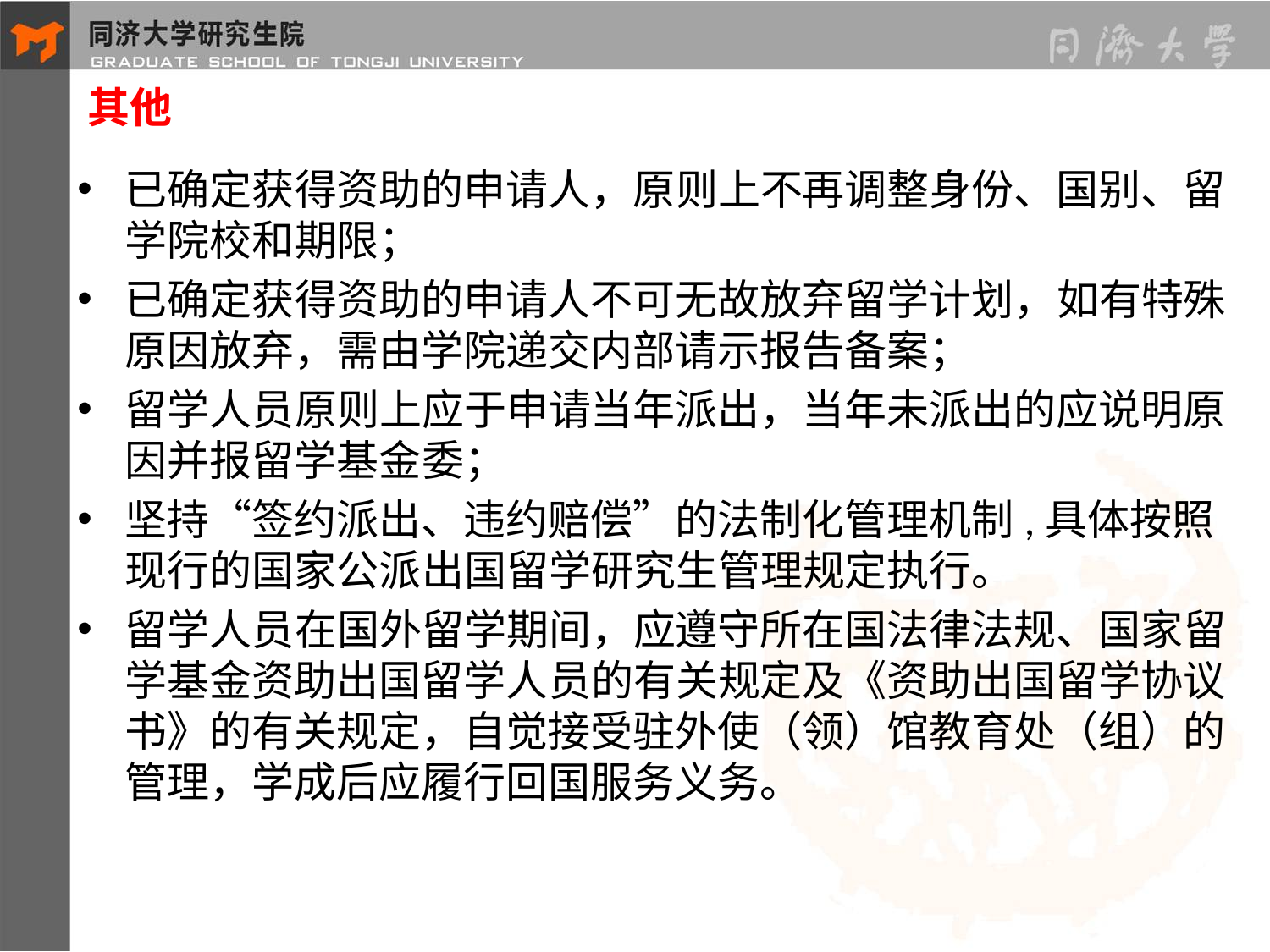

# 其他
已确定获得资助的申请人，原则上不再调整身份、国别、留学院校和期限；
已确定获得资助的申请人不可无故放弃留学计划，如有特殊原因放弃，需由学院递交内部请示报告备案；
留学人员原则上应于申请当年派出，当年未派出的应说明原因并报留学基金委；
坚持“签约派出、违约赔偿”的法制化管理机制,具体按照现行的国家公派出国留学研究生管理规定执行。
留学人员在国外留学期间，应遵守所在国法律法规、国家留学基金资助出国留学人员的有关规定及《资助出国留学协议书》的有关规定，自觉接受驻外使（领）馆教育处（组）的管理，学成后应履行回国服务义务。
31